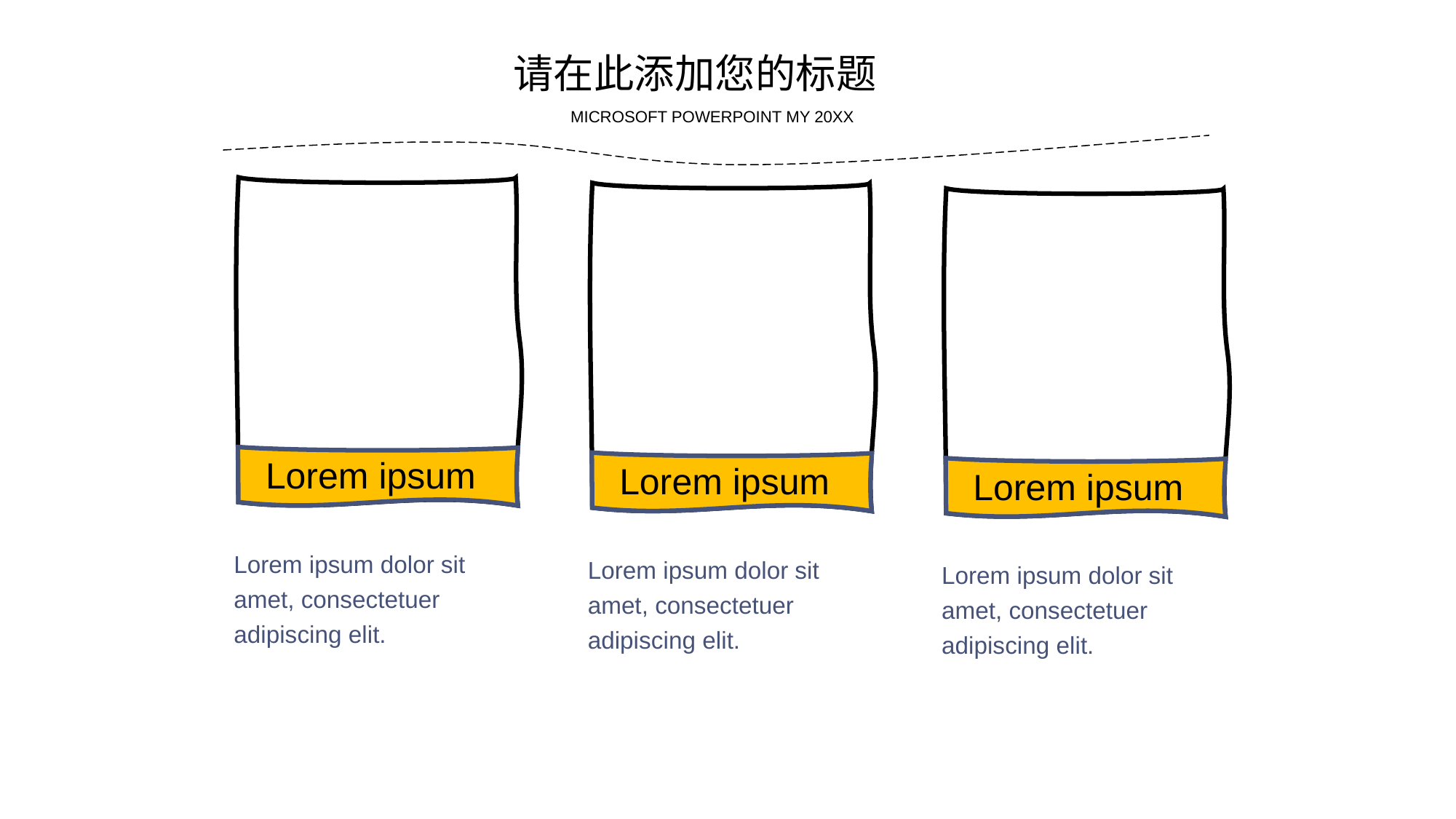

请在此添加您的标题
MICROSOFT POWERPOINT MY 20XX

Lorem ipsum
Lorem ipsum
Lorem ipsum
Lorem ipsum dolor sit amet, consectetuer adipiscing elit.
Lorem ipsum dolor sit amet, consectetuer adipiscing elit.
Lorem ipsum dolor sit amet, consectetuer adipiscing elit.